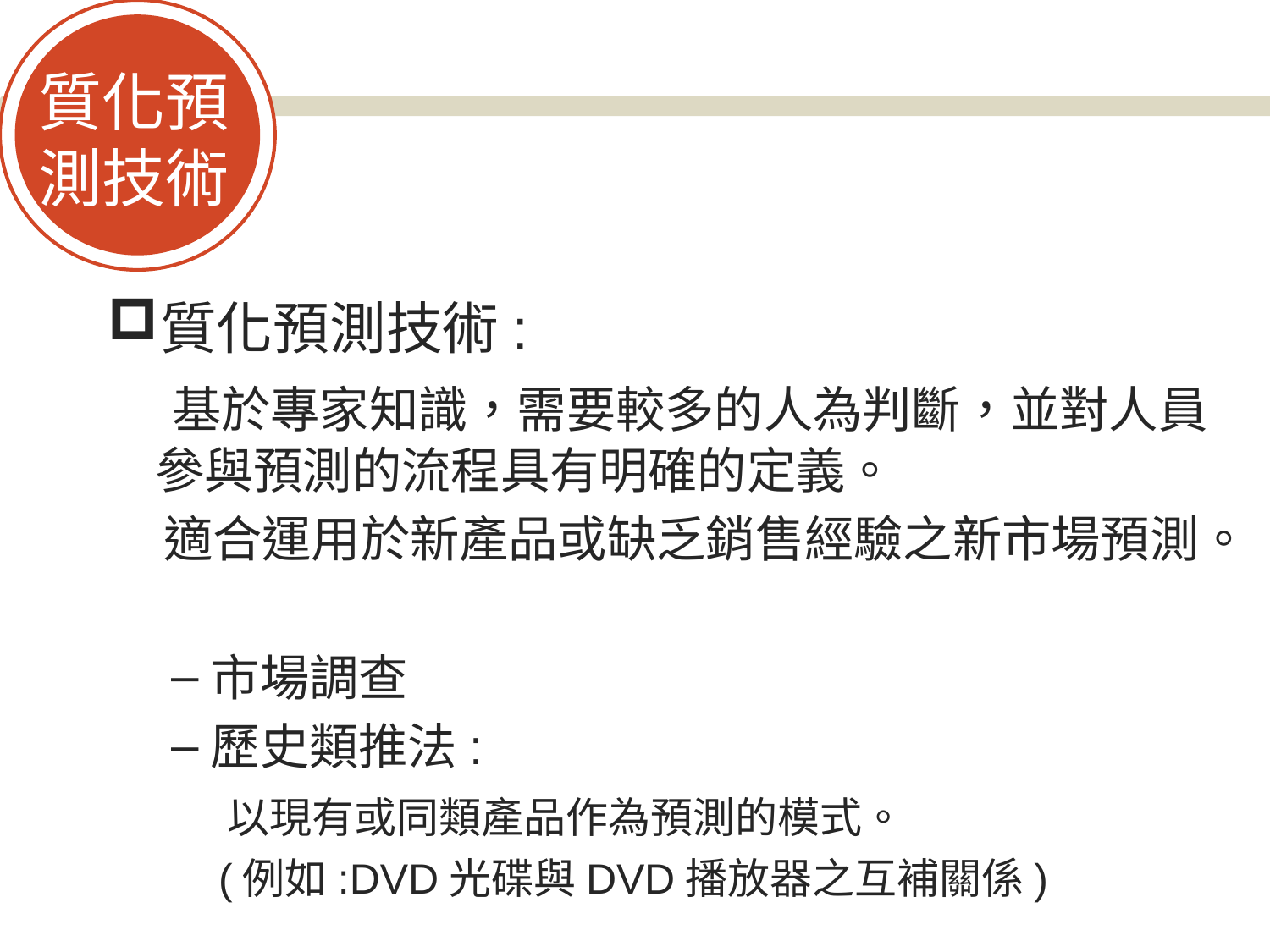

質化預
測技術
#
質化預測技術:
    基於專家知識，需要較多的人為判斷，並對人員參與預測的流程具有明確的定義。
    適合運用於新產品或缺乏銷售經驗之新市場預測。

市場調查
歷史類推法:
    以現有或同類產品作為預測的模式。
    (例如:DVD光碟與DVD播放器之互補關係)